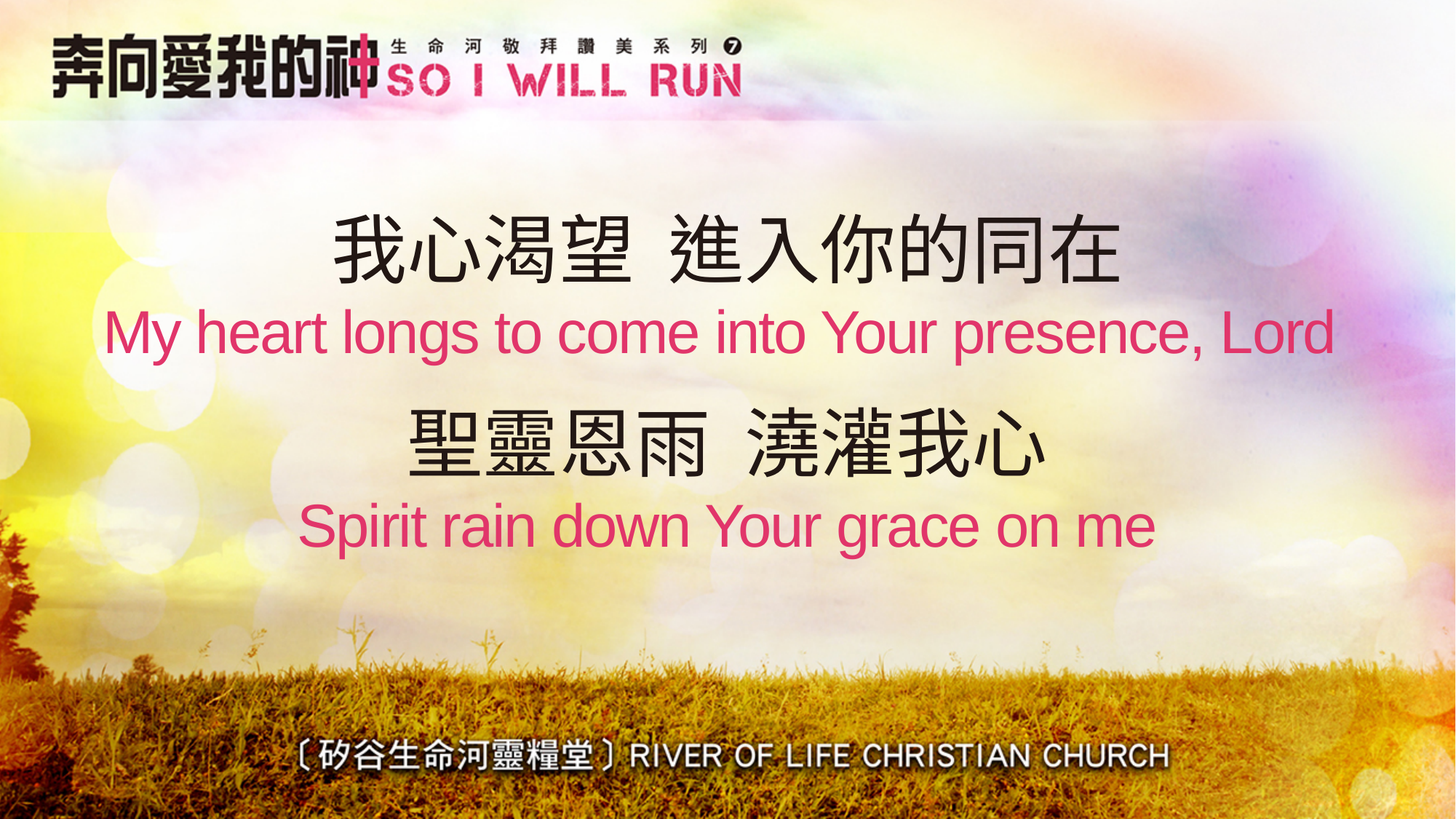

# 我心渴望  進入你的同在 My heart longs to come into Your presence, Lord
聖靈恩雨  澆灌我心
Spirit rain down Your grace on me